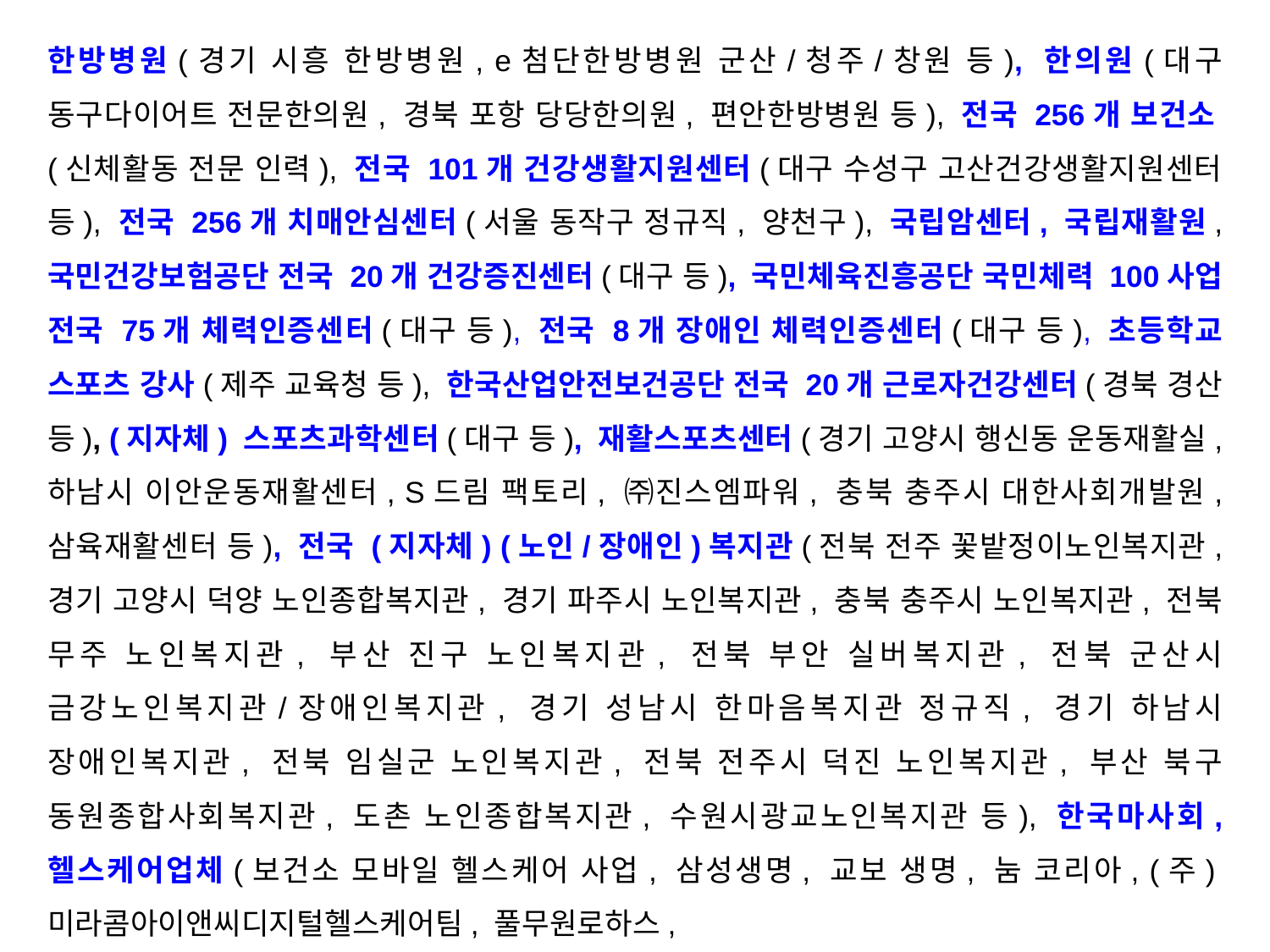

한방병원(경기 시흥 한방병원, e첨단한방병원 군산/청주/창원 등), 한의원(대구 동구다이어트 전문한의원, 경북 포항 당당한의원, 편안한방병원 등), 전국 256개 보건소(신체활동 전문 인력), 전국 101개 건강생활지원센터(대구 수성구 고산건강생활지원센터 등), 전국 256개 치매안심센터(서울 동작구 정규직, 양천구), 국립암센터, 국립재활원, 국민건강보험공단 전국 20개 건강증진센터(대구 등), 국민체육진흥공단 국민체력 100사업 전국 75개 체력인증센터(대구 등), 전국 8개 장애인 체력인증센터(대구 등), 초등학교 스포츠 강사(제주 교육청 등), 한국산업안전보건공단 전국 20개 근로자건강센터(경북 경산 등), (지자체) 스포츠과학센터(대구 등), 재활스포츠센터(경기 고양시 행신동 운동재활실, 하남시 이안운동재활센터, S드림 팩토리, ㈜진스엠파워, 충북 충주시 대한사회개발원, 삼육재활센터 등), 전국 (지자체) (노인/장애인)복지관(전북 전주 꽃밭정이노인복지관, 경기 고양시 덕양 노인종합복지관, 경기 파주시 노인복지관, 충북 충주시 노인복지관, 전북 무주 노인복지관, 부산 진구 노인복지관, 전북 부안 실버복지관, 전북 군산시 금강노인복지관/장애인복지관, 경기 성남시 한마음복지관 정규직, 경기 하남시 장애인복지관, 전북 임실군 노인복지관, 전북 전주시 덕진 노인복지관, 부산 북구 동원종합사회복지관, 도촌 노인종합복지관, 수원시광교노인복지관 등), 한국마사회, 헬스케어업체(보건소 모바일 헬스케어 사업, 삼성생명, 교보 생명, 눔 코리아, (주)미라콤아이앤씨디지털헬스케어팀, 풀무원로하스,